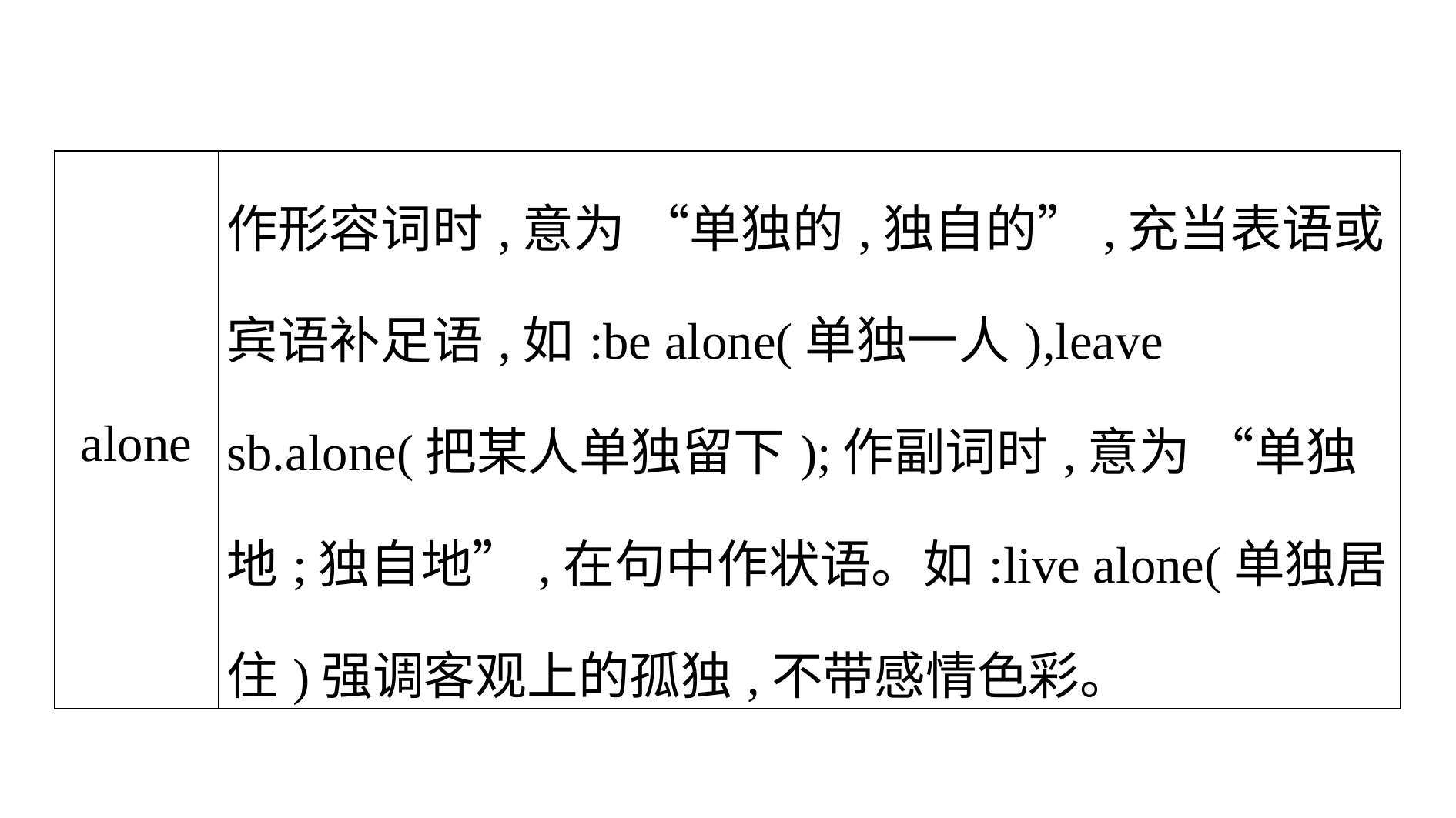

| alone | 作形容词时,意为 “单独的,独自的”,充当表语或宾语补足语,如:be alone(单独一人),leave sb.alone(把某人单独留下);作副词时,意为 “单独地;独自地”,在句中作状语。如:live alone(单独居住)强调客观上的孤独,不带感情色彩。 |
| --- | --- |